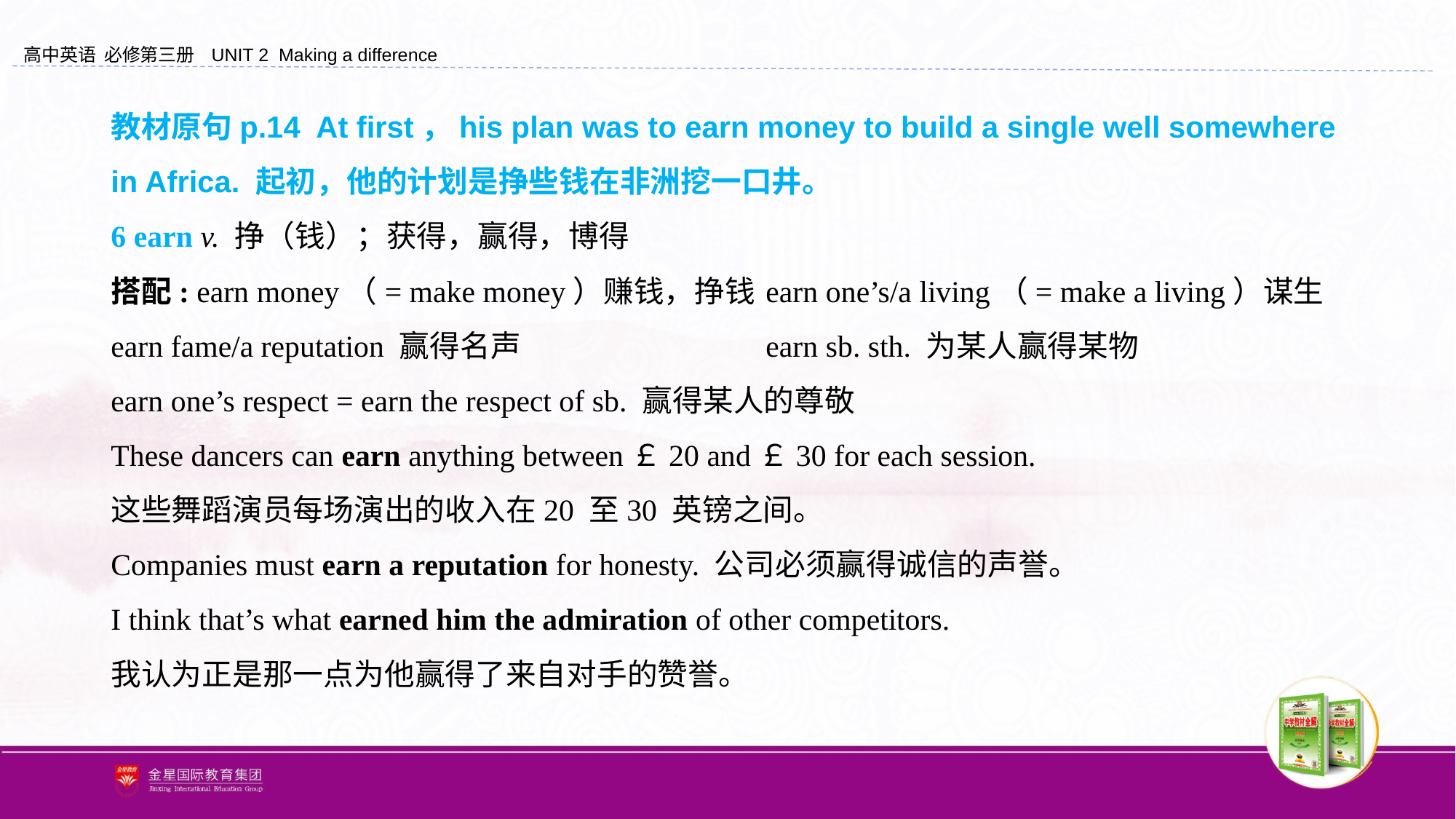

教材原句p.14  At first，his plan was to earn money to build a single well somewhere in Africa. 起初，他的计划是挣些钱在非洲挖一口井。
6 earn v. 挣（钱）；获得，赢得，博得
搭配: earn money（= make money）赚钱，挣钱 	earn one’s/a living（= make a living）谋生
earn fame/a reputation 赢得名声 			earn sb. sth. 为某人赢得某物
earn one’s respect = earn the respect of sb. 赢得某人的尊敬
These dancers can earn anything between￡20 and￡30 for each session.
这些舞蹈演员每场演出的收入在20 至30 英镑之间。
Companies must earn a reputation for honesty. 公司必须赢得诚信的声誉。
I think that’s what earned him the admiration of other competitors.
我认为正是那一点为他赢得了来自对手的赞誉。